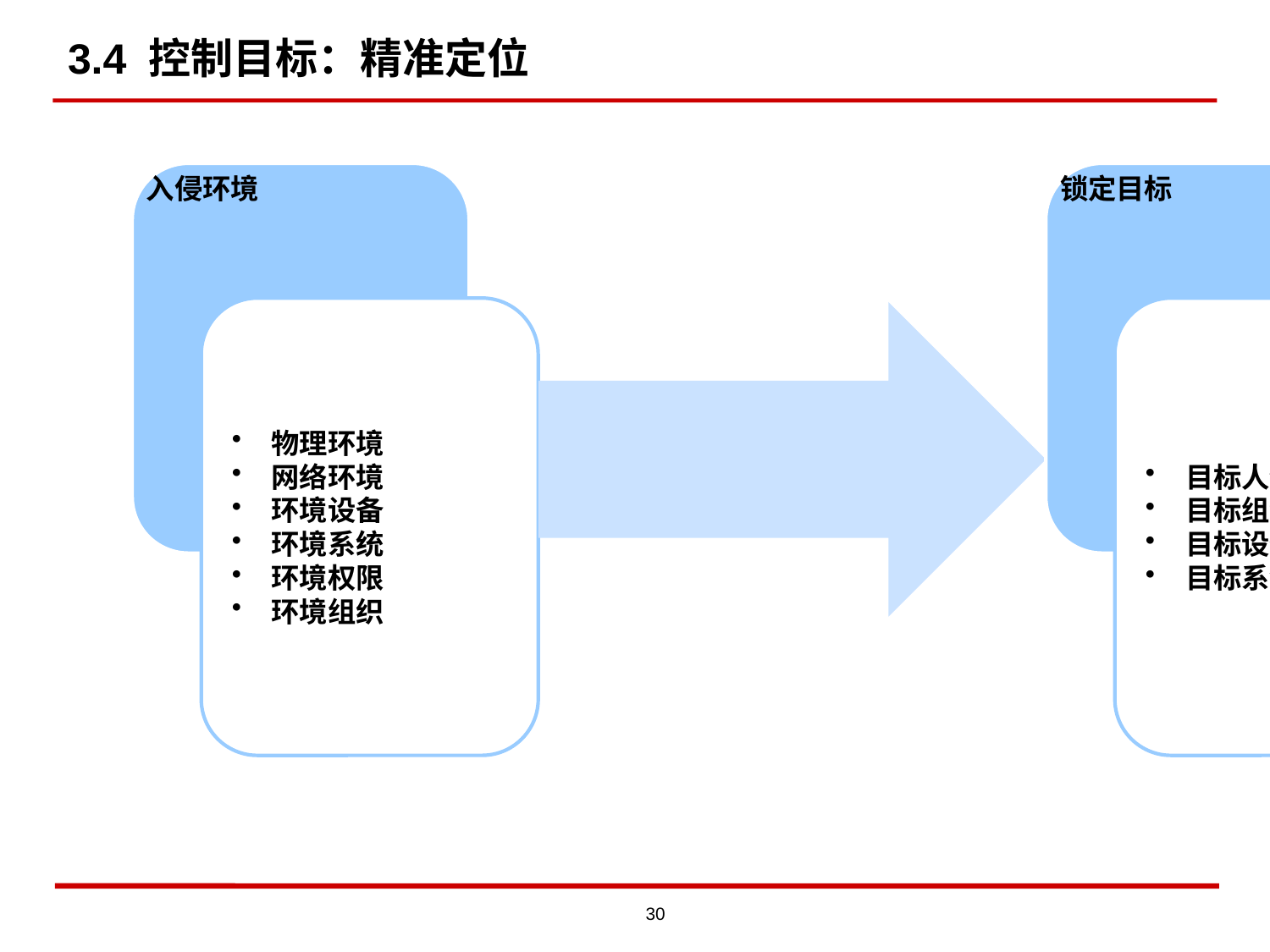

# 3.4 控制目标：精准定位
入侵环境
物理环境
锁定目标
目标人物
网络环境
环境设备
环境系统
环境权限
环境组织
目标组织
目标设备
目标系统